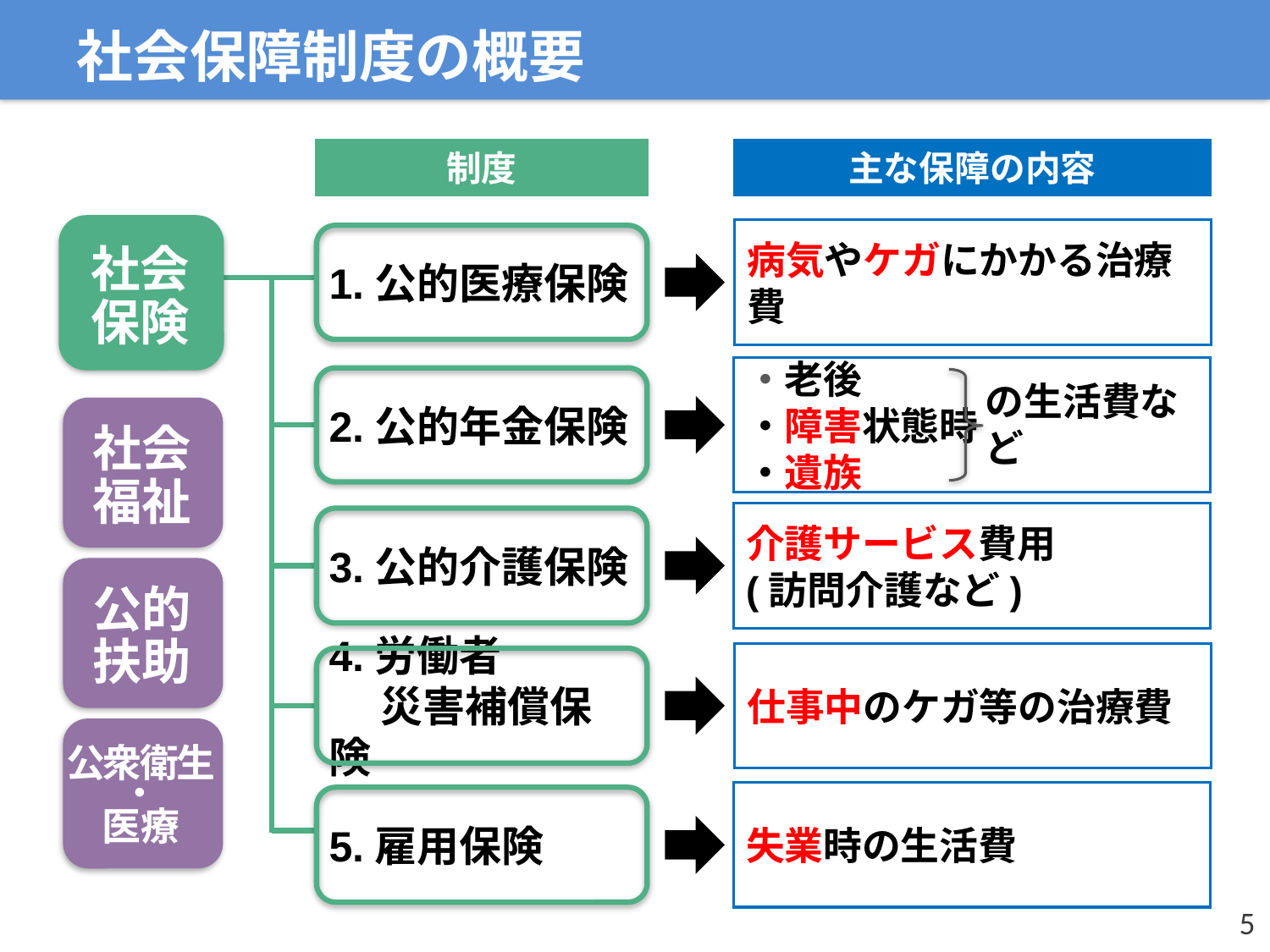

社会保障制度の概要
制度
主な保障の内容

病気やケガにかかる治療費

社会
保険
1.公的医療保険

・老後
・障害状態時
・遺族

の生活費など

2.公的年金保険

社会
福祉
介護サービス費用
(訪問介護など)

3.公的介護保険

公的扶助
仕事中のケガ等の治療費

4.労働者
　 災害補償保険

公衆衛生

医療
・
失業時の生活費

5.雇用保険

5